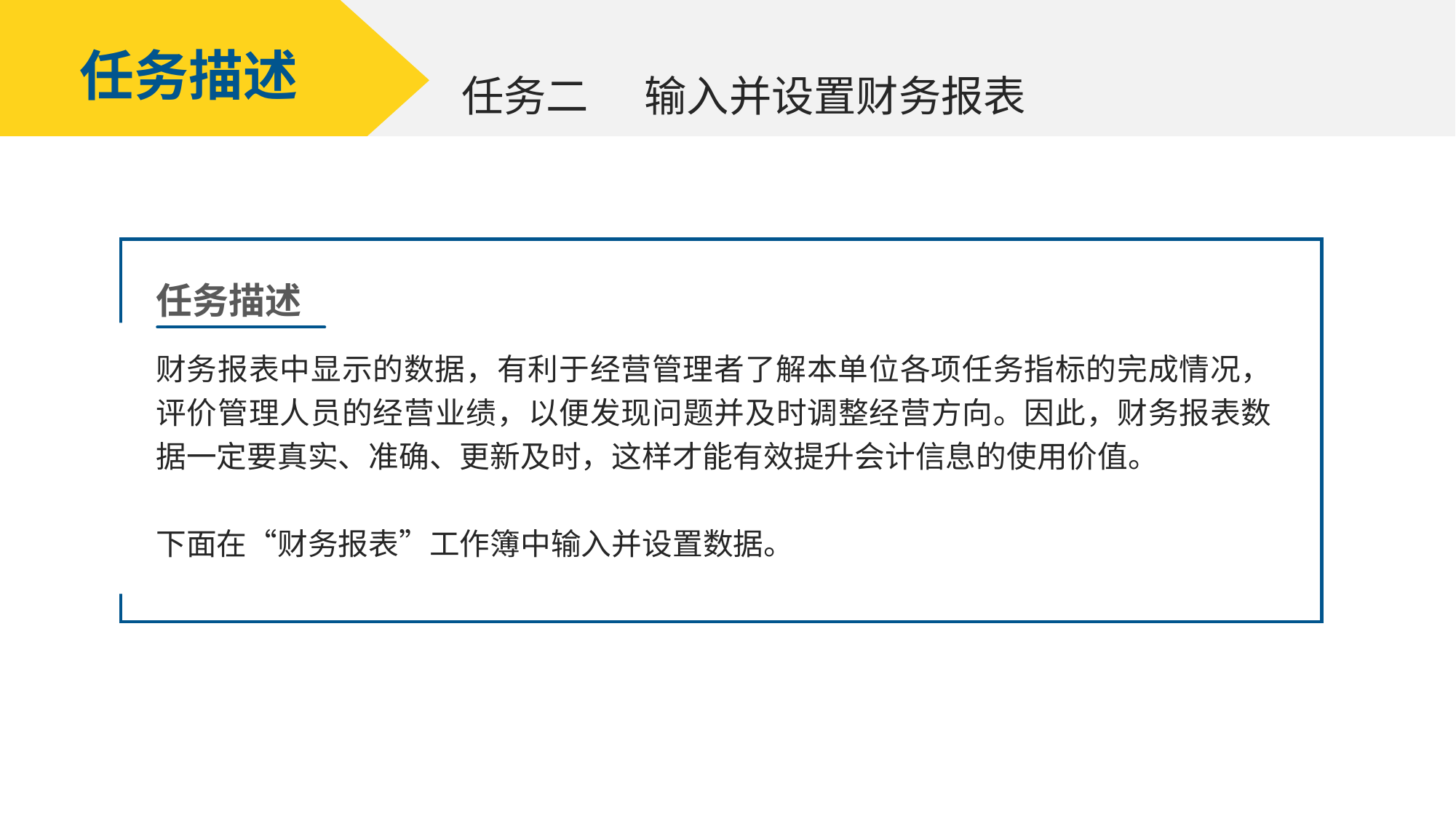

任务描述
 输入并设置财务报表
任务二

任务描述

财务报表中显示的数据，有利于经营管理者了解本单位各项任务指标的完成情况，评价管理人员的经营业绩，以便发现问题并及时调整经营方向。因此，财务报表数据一定要真实、准确、更新及时，这样才能有效提升会计信息的使用价值。

下面在“财务报表”工作簿中输入并设置数据。